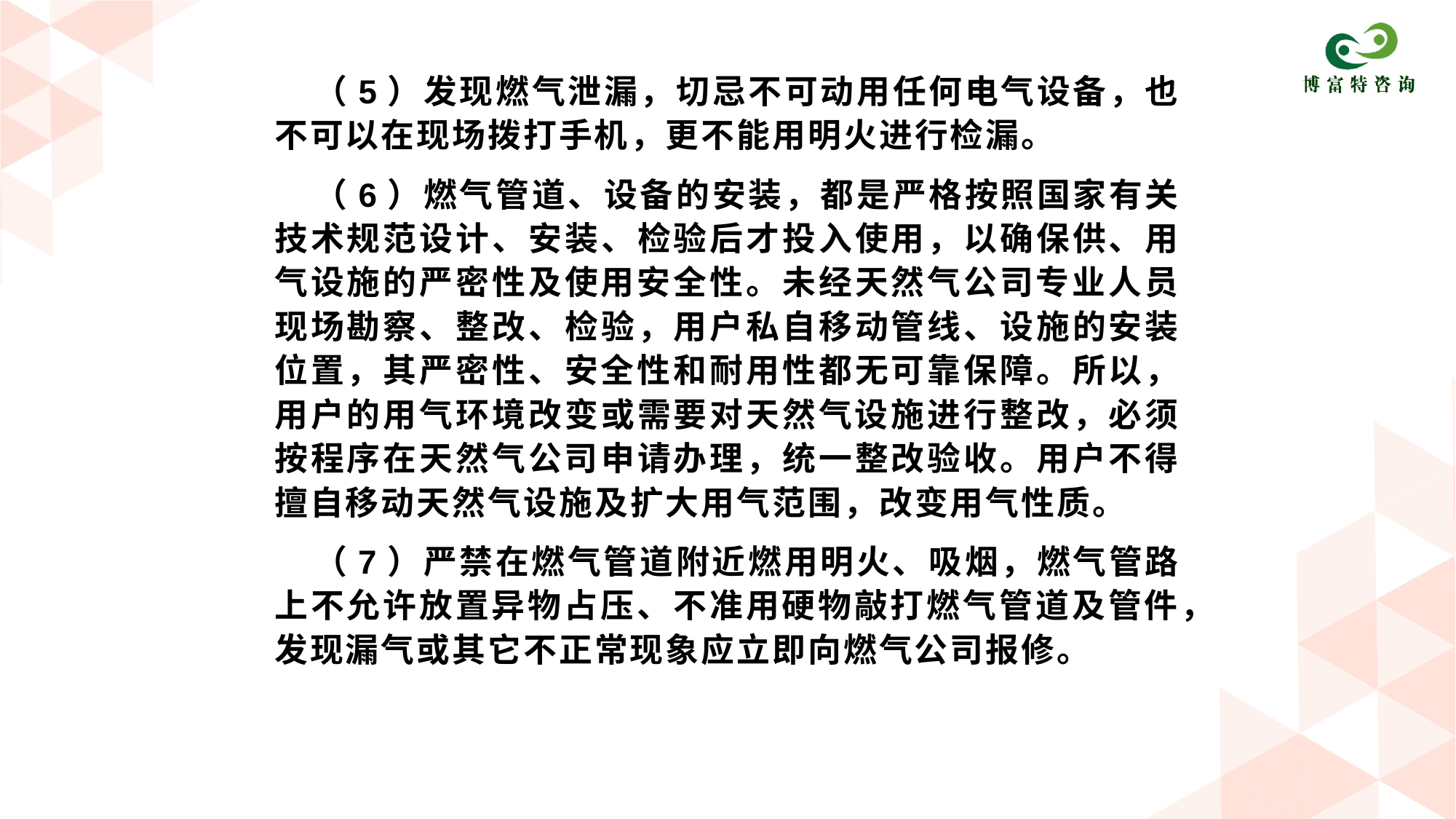

（5）发现燃气泄漏，切忌不可动用任何电气设备，也不可以在现场拨打手机，更不能用明火进行检漏。
   （6）燃气管道、设备的安装，都是严格按照国家有关技术规范设计、安装、检验后才投入使用，以确保供、用气设施的严密性及使用安全性。未经天然气公司专业人员现场勘察、整改、检验，用户私自移动管线、设施的安装位置，其严密性、安全性和耐用性都无可靠保障。所以，用户的用气环境改变或需要对天然气设施进行整改，必须按程序在天然气公司申请办理，统一整改验收。用户不得擅自移动天然气设施及扩大用气范围，改变用气性质。
   （7）严禁在燃气管道附近燃用明火、吸烟，燃气管路上不允许放置异物占压、不准用硬物敲打燃气管道及管件，发现漏气或其它不正常现象应立即向燃气公司报修。